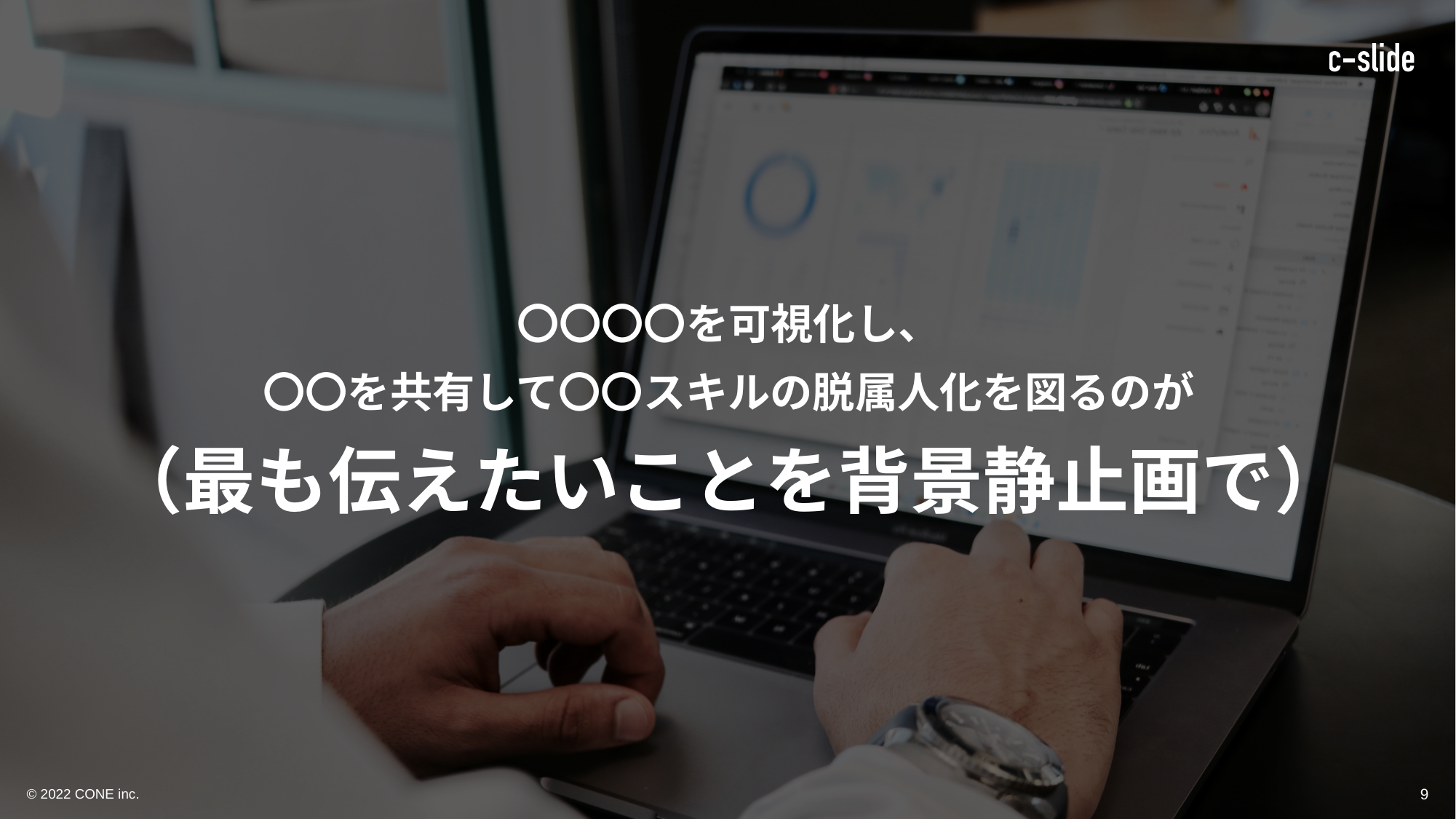

〇〇〇〇を可視化し、
〇〇を共有して〇〇スキルの脱属人化を図るのが
（最も伝えたいことを背景静止画で）
9
© 2022 CONE inc.